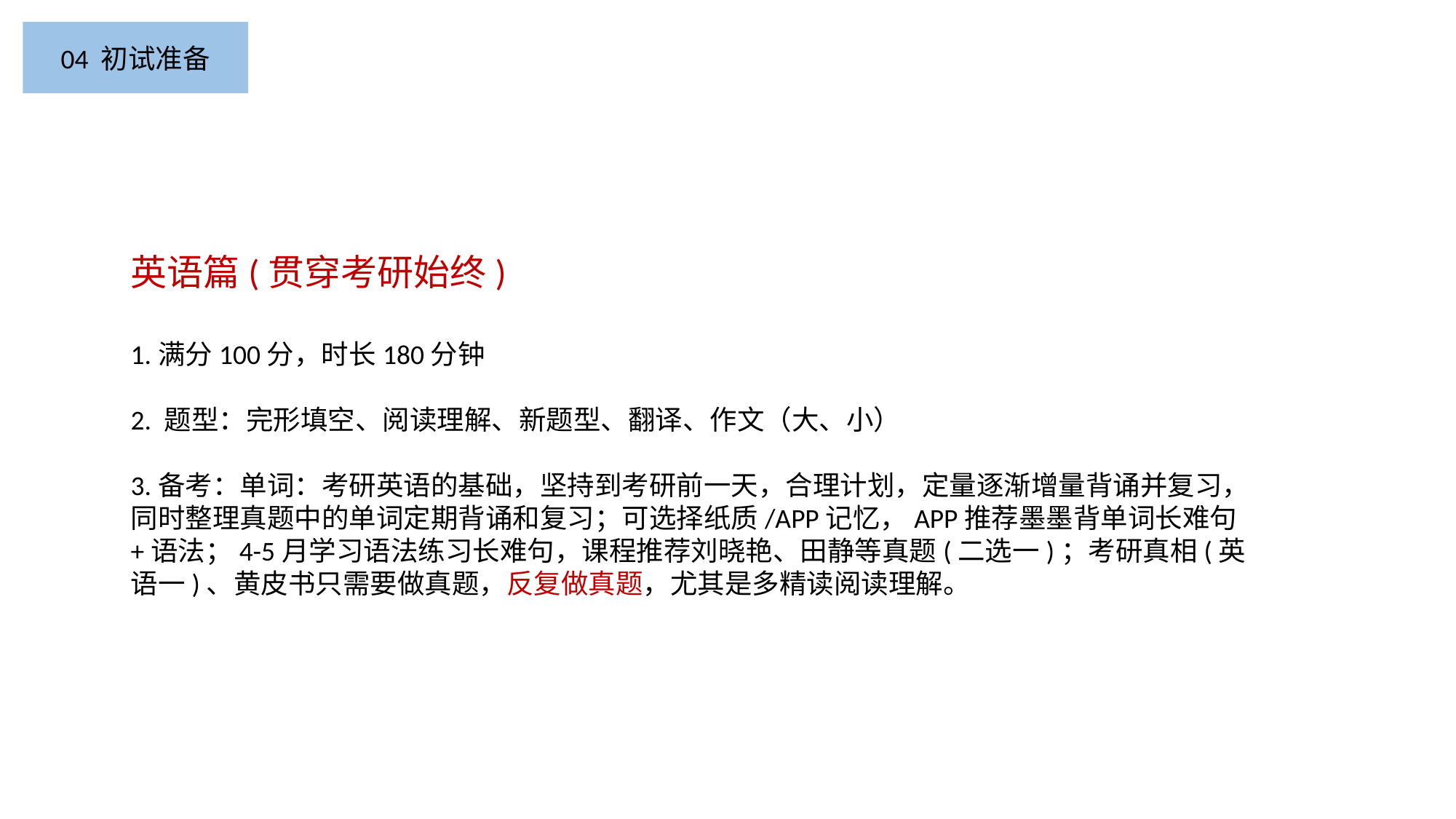

04 初试准备
英语篇(贯穿考研始终)

1.满分100分，时长180分钟

2. 题型：完形填空、阅读理解、新题型、翻译、作文（大、小）

3.备考：单词：考研英语的基础，坚持到考研前一天，合理计划，定量逐渐增量背诵并复习，同时整理真题中的单词定期背诵和复习；可选择纸质/APP记忆，APP推荐墨墨背单词长难句+语法；4-5月学习语法练习长难句，课程推荐刘晓艳、田静等真题(二选一)；考研真相(英语一)、黄皮书只需要做真题，反复做真题，尤其是多精读阅读理解。